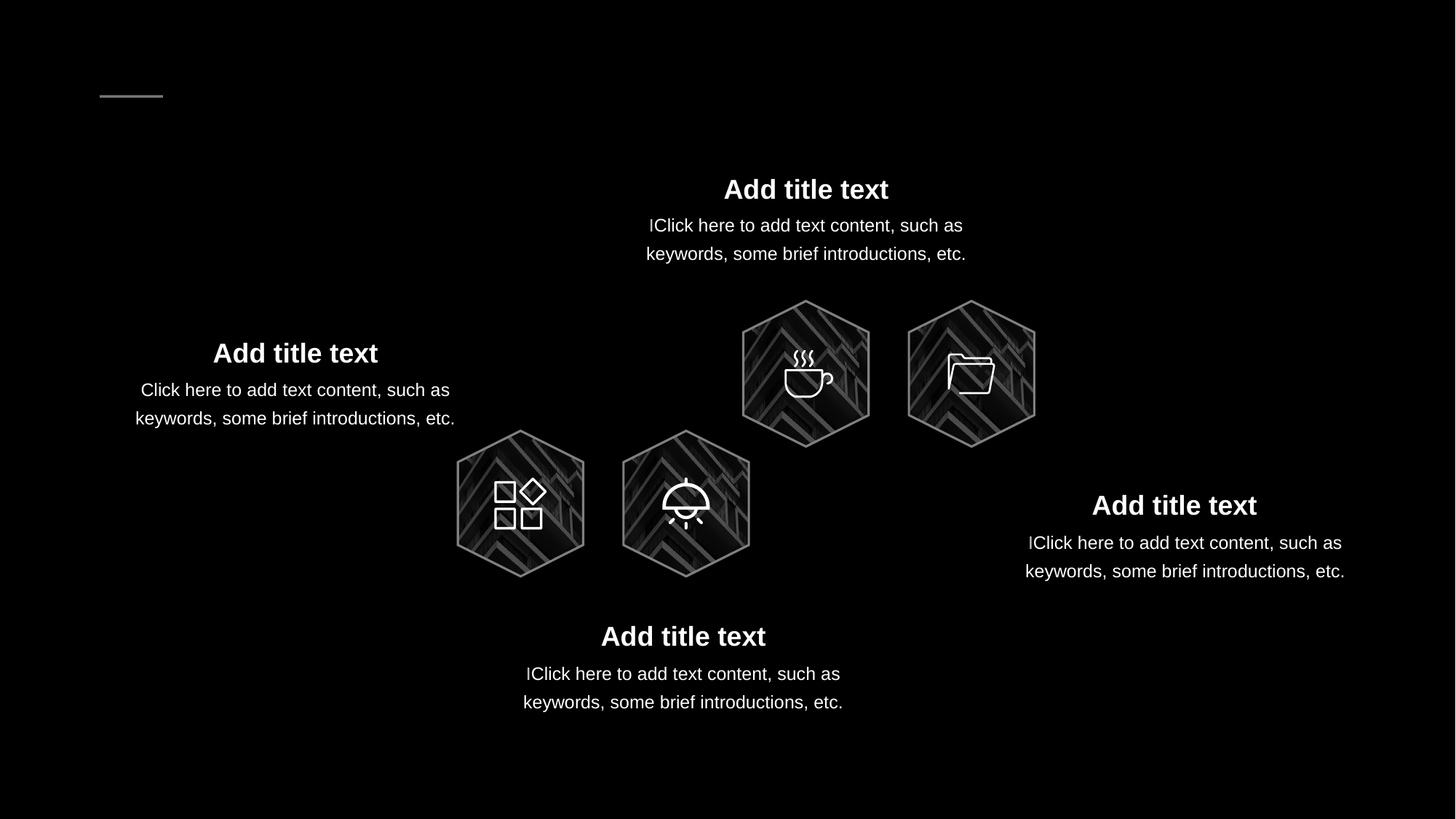

PART
TWO
Add title text
IClick here to add text content, such as keywords, some brief introductions, etc.

e7d195523061f1c0d3ba7f298e59d031c9c3f97027ed136f882110EF8F17BAD1F2C348D17C7856EF46CB4678CC9E44EE1ABA681E3133328A7B4D22AAF822B2429426B2355AA8CC4431B8568D2CF3B73AF75059F54869AD3365FF84ED66B501687DFF84FD296452939BA3B26EBC34527DB9FD95AFB558B62A8243C367E7F37271E9A967CC9B88D9FD

Add title text

Click here to add text content, such as keywords, some brief introductions, etc.

Add title text

IClick here to add text content, such as keywords, some brief introductions, etc.

Add title text
IClick here to add text content, such as keywords, some brief introductions, etc.

PPT下载 http://www.1ppt.com/xiazai/